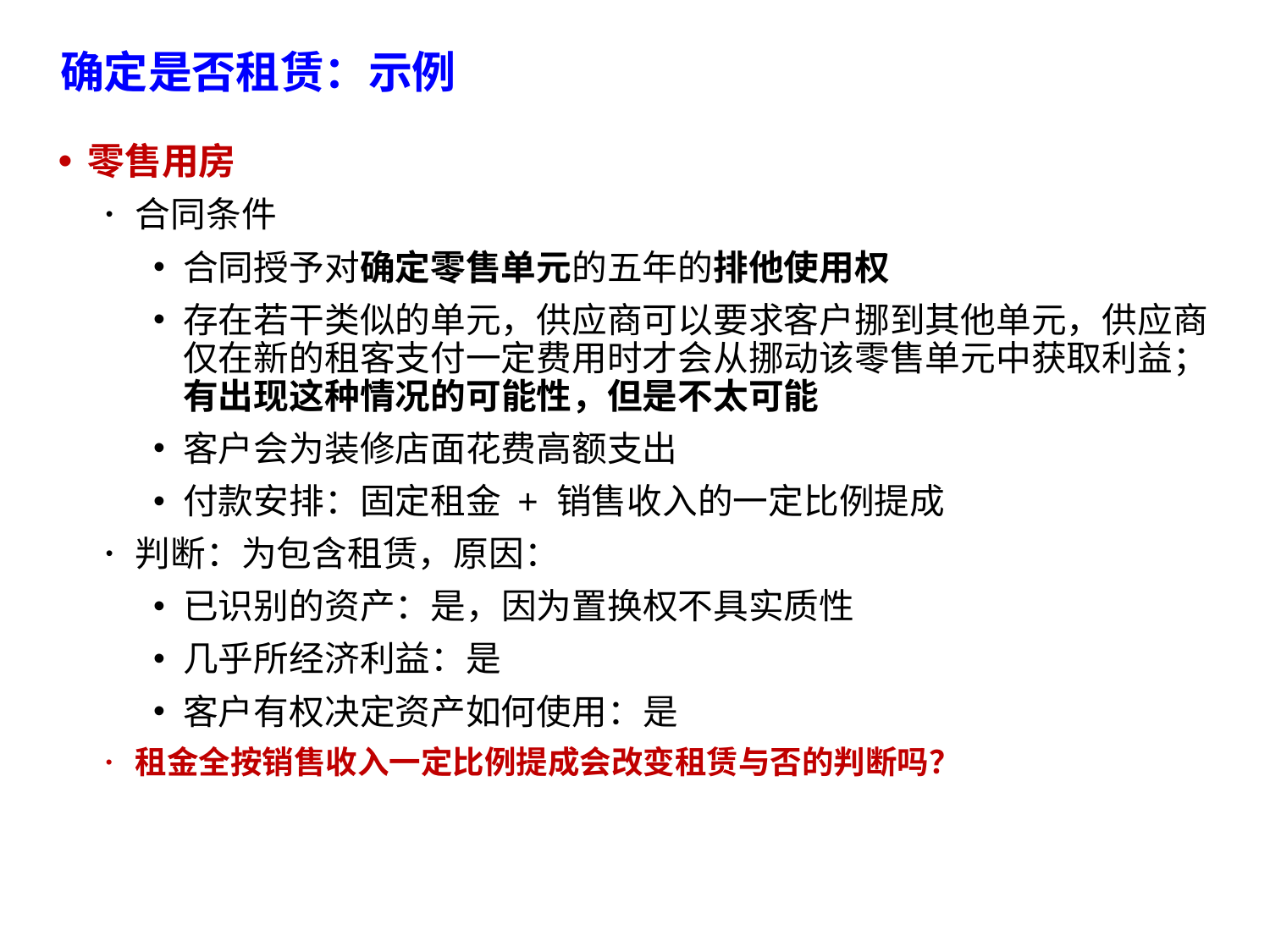

# 确定是否租赁：示例
零售用房
合同条件
合同授予对确定零售单元的五年的排他使用权
存在若干类似的单元，供应商可以要求客户挪到其他单元，供应商仅在新的租客支付一定费用时才会从挪动该零售单元中获取利益；有出现这种情况的可能性，但是不太可能
客户会为装修店面花费高额支出
付款安排：固定租金 + 销售收入的一定比例提成
判断：为包含租赁，原因：
已识别的资产：是，因为置换权不具实质性
几乎所经济利益：是
客户有权决定资产如何使用：是
租金全按销售收入一定比例提成会改变租赁与否的判断吗？
25